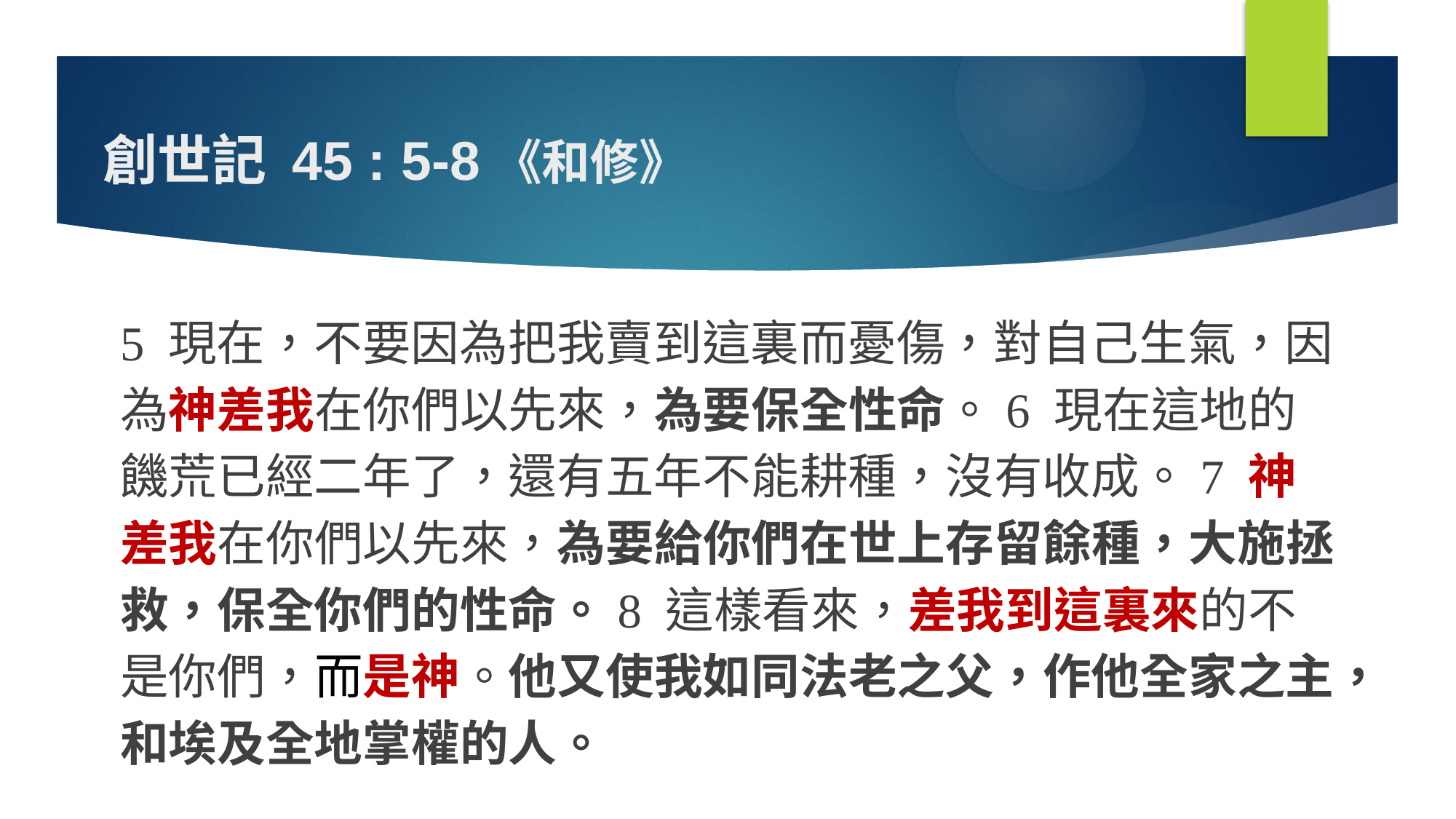

# 創世記 45 : 5-8《和修》
5 現在，不要因為把我賣到這裏而憂傷，對自己生氣，因為神差我在你們以先來，為要保全性命。6 現在這地的饑荒已經二年了，還有五年不能耕種，沒有收成。7 神差我在你們以先來，為要給你們在世上存留餘種，大施拯救，保全你們的性命。8 這樣看來，差我到這裏來的不是你們，而是神。他又使我如同法老之父，作他全家之主，和埃及全地掌權的人。